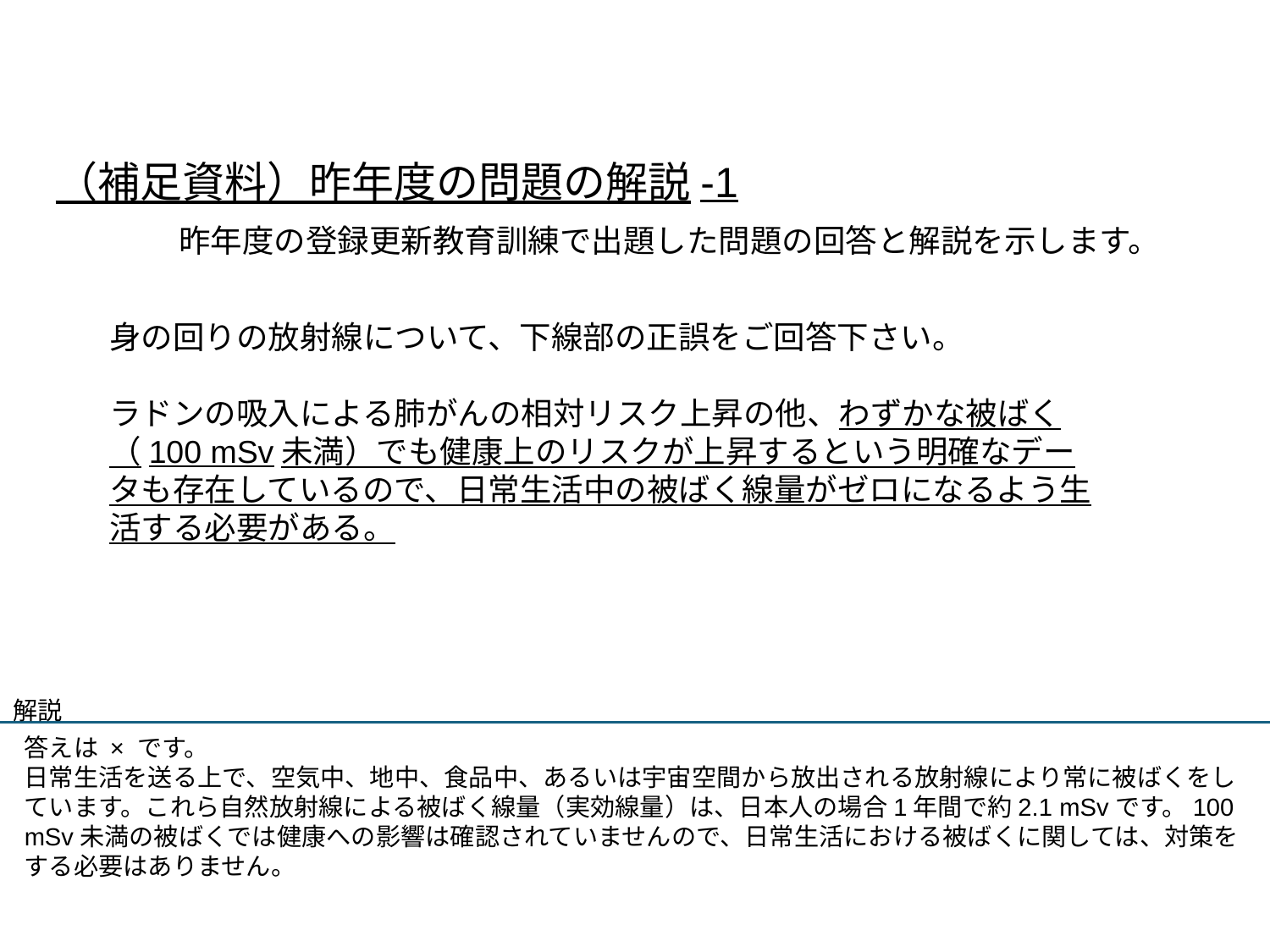

（補足資料）昨年度の問題の解説-1
昨年度の登録更新教育訓練で出題した問題の回答と解説を示します。
身の回りの放射線について、下線部の正誤をご回答下さい。

ラドンの吸入による肺がんの相対リスク上昇の他、わずかな被ばく（100 mSv未満）でも健康上のリスクが上昇するという明確なデータも存在しているので、日常生活中の被ばく線量がゼロになるよう生活する必要がある。
解説
答えは × です。
日常生活を送る上で、空気中、地中、食品中、あるいは宇宙空間から放出される放射線により常に被ばくをしています。これら自然放射線による被ばく線量（実効線量）は、日本人の場合1年間で約2.1 mSvです。100 mSv未満の被ばくでは健康への影響は確認されていませんので、日常生活における被ばくに関しては、対策をする必要はありません。